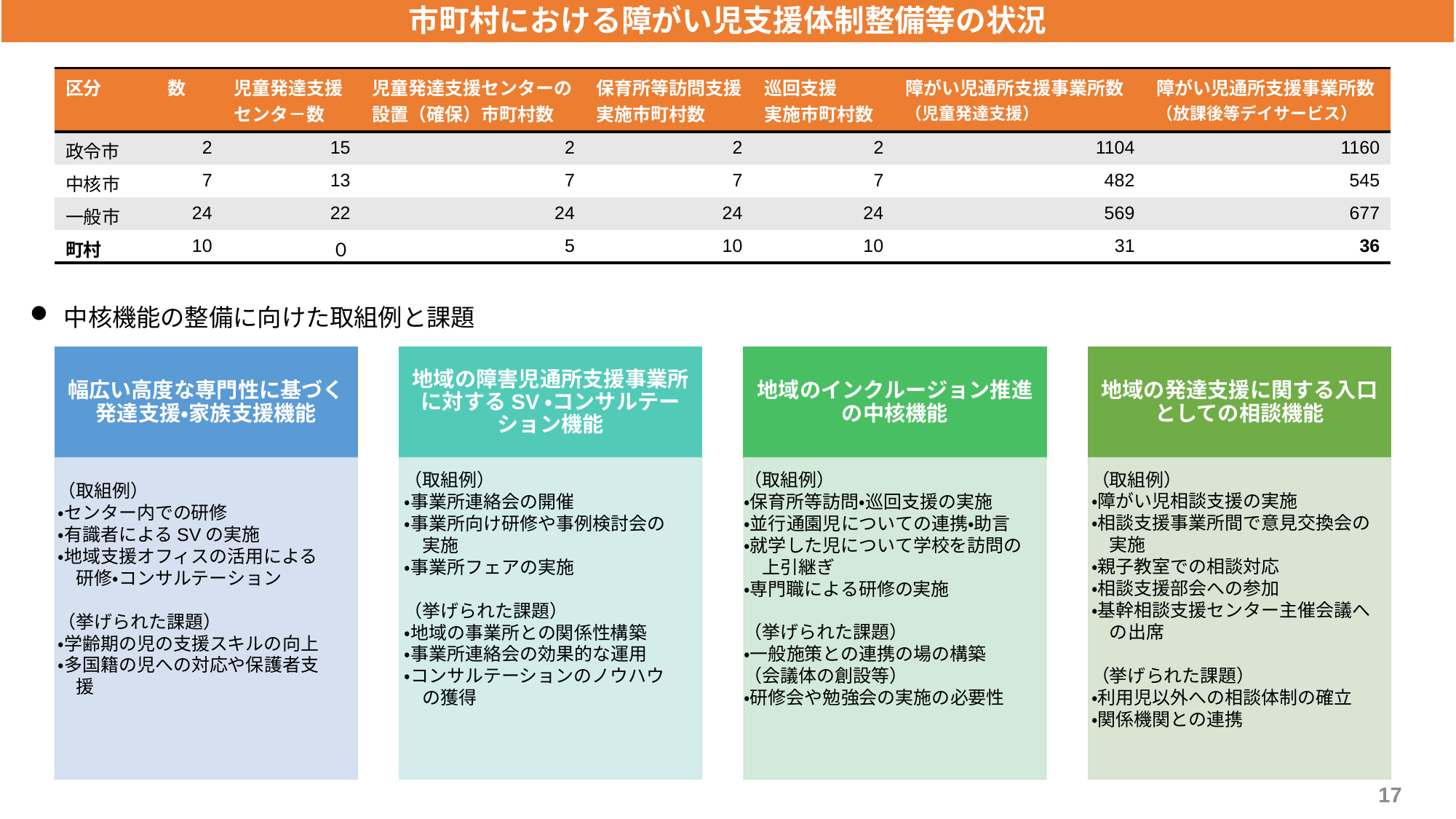

市町村における障がい児支援体制整備等の状況
| 区分 | 数 | 児童発達支援センタ－数 | 児童発達支援センターの 設置（確保）市町村数 | 保育所等訪問支援 実施市町村数 | 巡回支援 実施市町村数 | 障がい児通所支援事業所数 （児童発達支援） | 障がい児通所支援事業所数 （放課後等デイサービス） |
| --- | --- | --- | --- | --- | --- | --- | --- |
| 政令市 | 2 | 15 | 2 | 2 | 2 | 1104 | 1160 |
| 中核市 | 7 | 13 | 7 | 7 | 7 | 482 | 545 |
| 一般市 | 24 | 22 | 24 | 24 | 24 | 569 | 677 |
| 町村 | 10 | ０ | 5 | 10 | 10 | 31 | 36 |
中核機能の整備に向けた取組例と課題
幅広い高度な専門性に基づく発達支援・家族支援機能
地域の障害児通所支援事業所に対するSV・コンサルテーション機能

地域のインクルージョン推進の中核機能

地域の発達支援に関する入口としての相談機能

（取組例）
・障がい児相談支援の実施
・相談支援事業所間で意見交換会の
　実施
・親子教室での相談対応
・相談支援部会への参加
・基幹相談支援センター主催会議へ
　の出席

（挙げられた課題）
・利用児以外への相談体制の確立
・関係機関との連携

（取組例）
・事業所連絡会の開催
・事業所向け研修や事例検討会の
　実施
・事業所フェアの実施

（挙げられた課題）
・地域の事業所との関係性構築
・事業所連絡会の効果的な運用
・コンサルテーションのノウハウ
　の獲得

（取組例）
・保育所等訪問・巡回支援の実施
・並行通園児についての連携・助言
・就学した児について学校を訪問の
　上引継ぎ
・専門職による研修の実施

（挙げられた課題）
・一般施策との連携の場の構築
（会議体の創設等）
・研修会や勉強会の実施の必要性

（取組例）
・センター内での研修
・有識者によるSVの実施
・地域支援オフィスの活用による
　研修・コンサルテーション

（挙げられた課題）
・学齢期の児の支援スキルの向上
・多国籍の児への対応や保護者支
　援
17